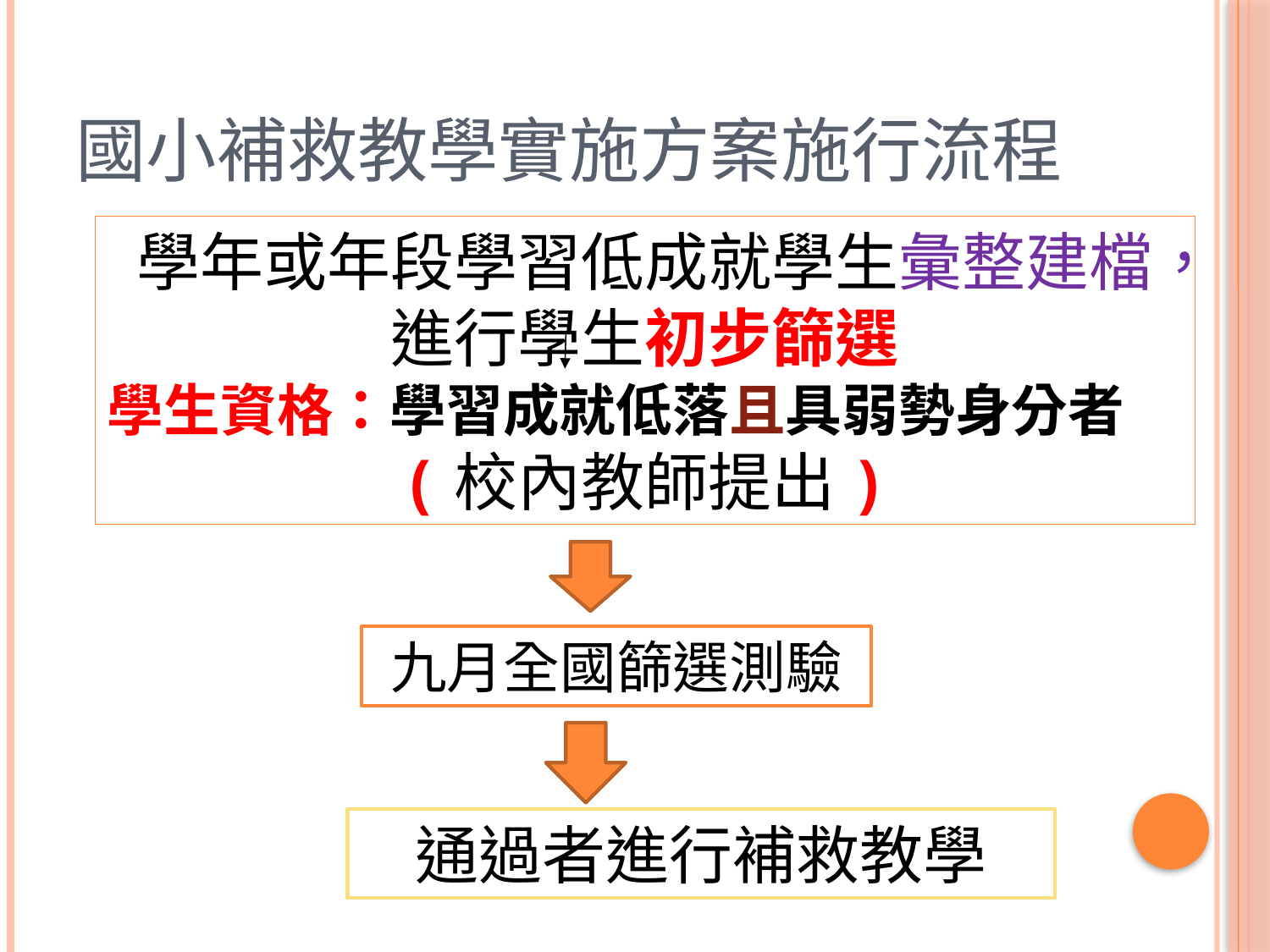

# 國小補救教學實施方案施行流程
學年或年段學習低成就學生彙整建檔，進行學生初步篩選
學生資格：學習成就低落且具弱勢身分者
(校內教師提出)

九月全國篩選測驗

通過者進行補救教學